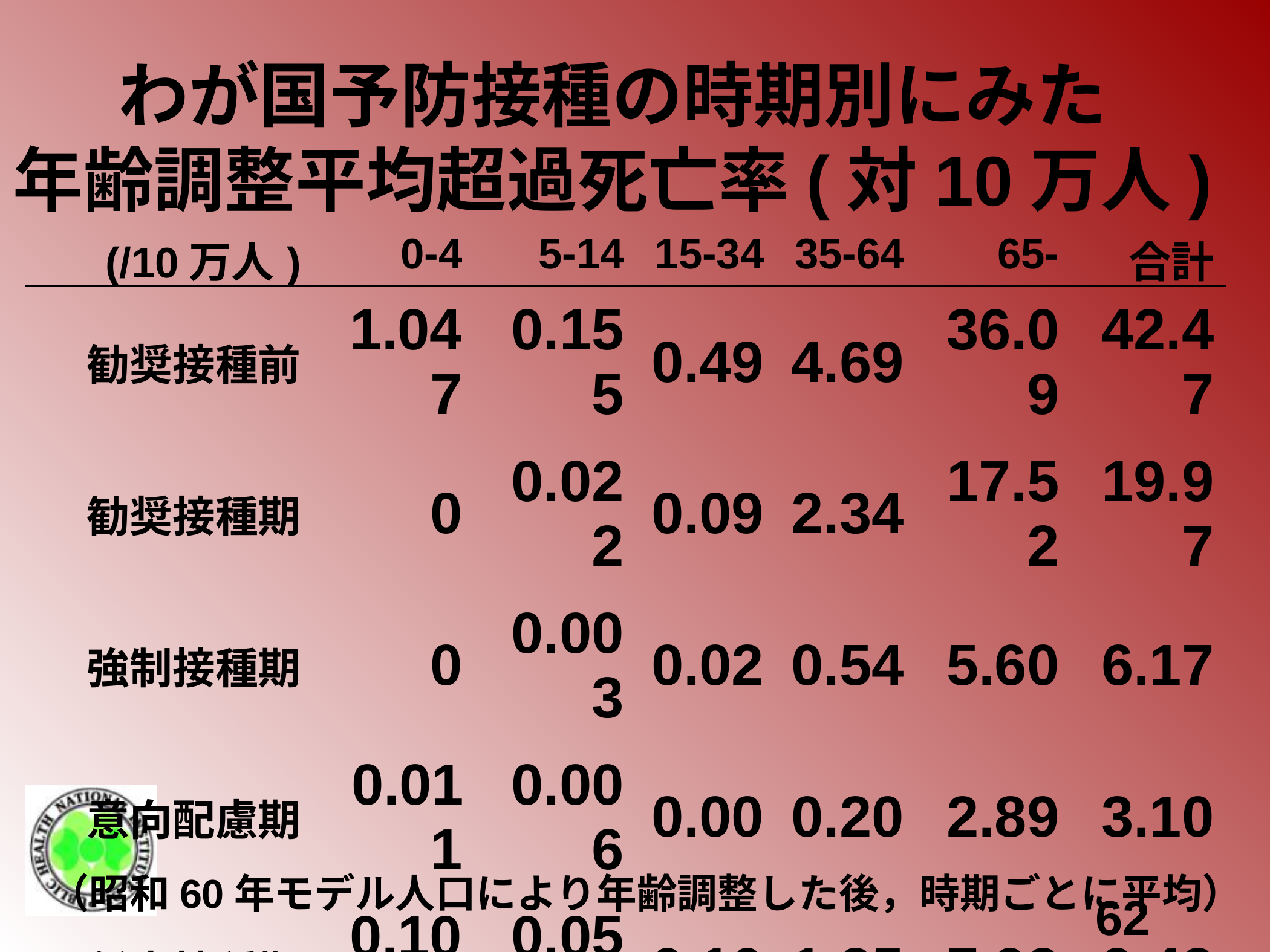

# わが国予防接種の時期別にみた 年齢調整平均超過死亡率(対10万人)
| (/10万人) | 0-4 | 5-14 | 15-34 | 35-64 | 65- | 合計 |
| --- | --- | --- | --- | --- | --- | --- |
| 勧奨接種前 | 1.047 | 0.155 | 0.49 | 4.69 | 36.09 | 42.47 |
| 勧奨接種期 | 0 | 0.022 | 0.09 | 2.34 | 17.52 | 19.97 |
| 強制接種期 | 0 | 0.003 | 0.02 | 0.54 | 5.60 | 6.17 |
| 意向配慮期 | 0.011 | 0.006 | 0.00 | 0.20 | 2.89 | 3.10 |
| 任意接種期 | 0.103 | 0.053 | 0.10 | 1.25 | 7.92 | 9.42 |
| 高齢者接種期 | 0.012 | 0.016 | 0.07 | 0.67 | 1.27 | 2.04 |
| 全期間 | 0.199 | 0.043 | 0.13 | 1.77 | 12.77 | 14.92 |
（昭和60年モデル人口により年齢調整した後，時期ごとに平均）